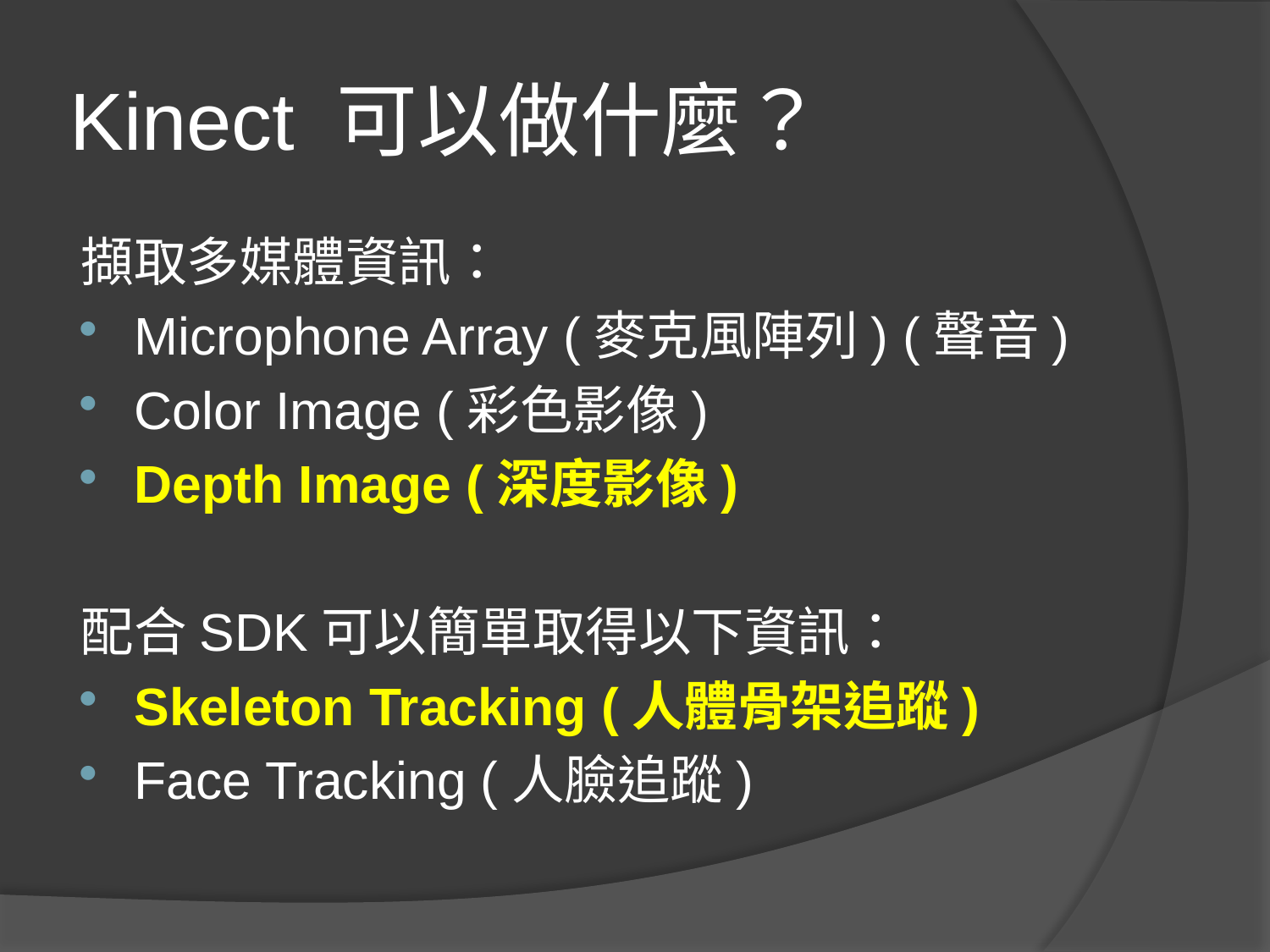

# Kinect 可以做什麼？
擷取多媒體資訊：
Microphone Array (麥克風陣列) (聲音)
Color Image (彩色影像)
Depth Image (深度影像)

配合SDK可以簡單取得以下資訊：
Skeleton Tracking (人體骨架追蹤)
Face Tracking (人臉追蹤)